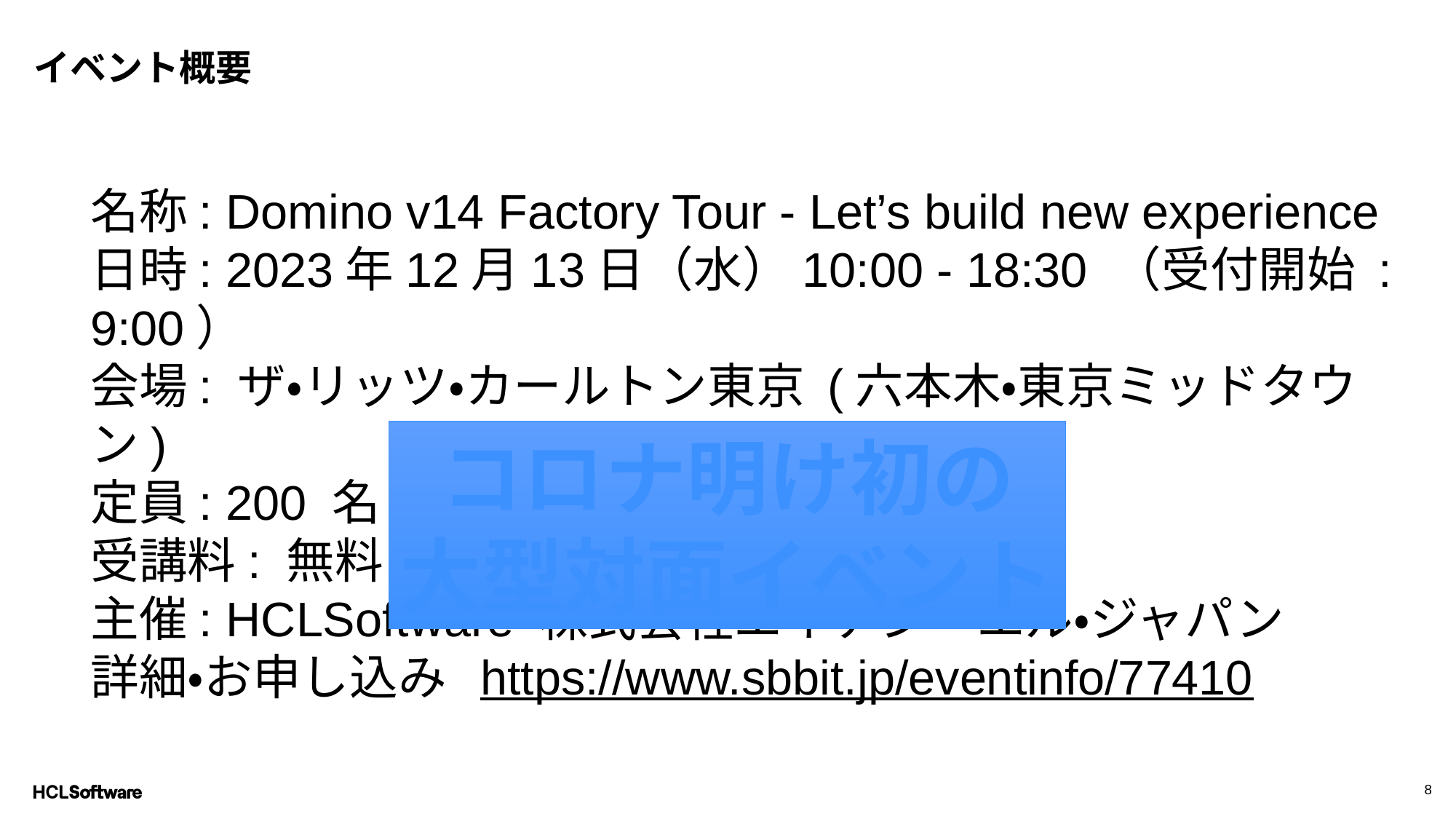

イベント概要
名称: Domino v14 Factory Tour - Let’s build new experience
日時: 2023年12月13日（水）10:00 - 18:30 （受付開始 : 9:00）
会場: ザ・リッツ・カールトン東京 (六本木・東京ミッドタウン)
定員: 200 名
受講料: 無料（事前登録制）
主催: HCLSoftware 株式会社エイチシーエル・ジャパン
詳細・お申し込み  https://www.sbbit.jp/eventinfo/77410
コロナ明け初の
大型対面イベント
8